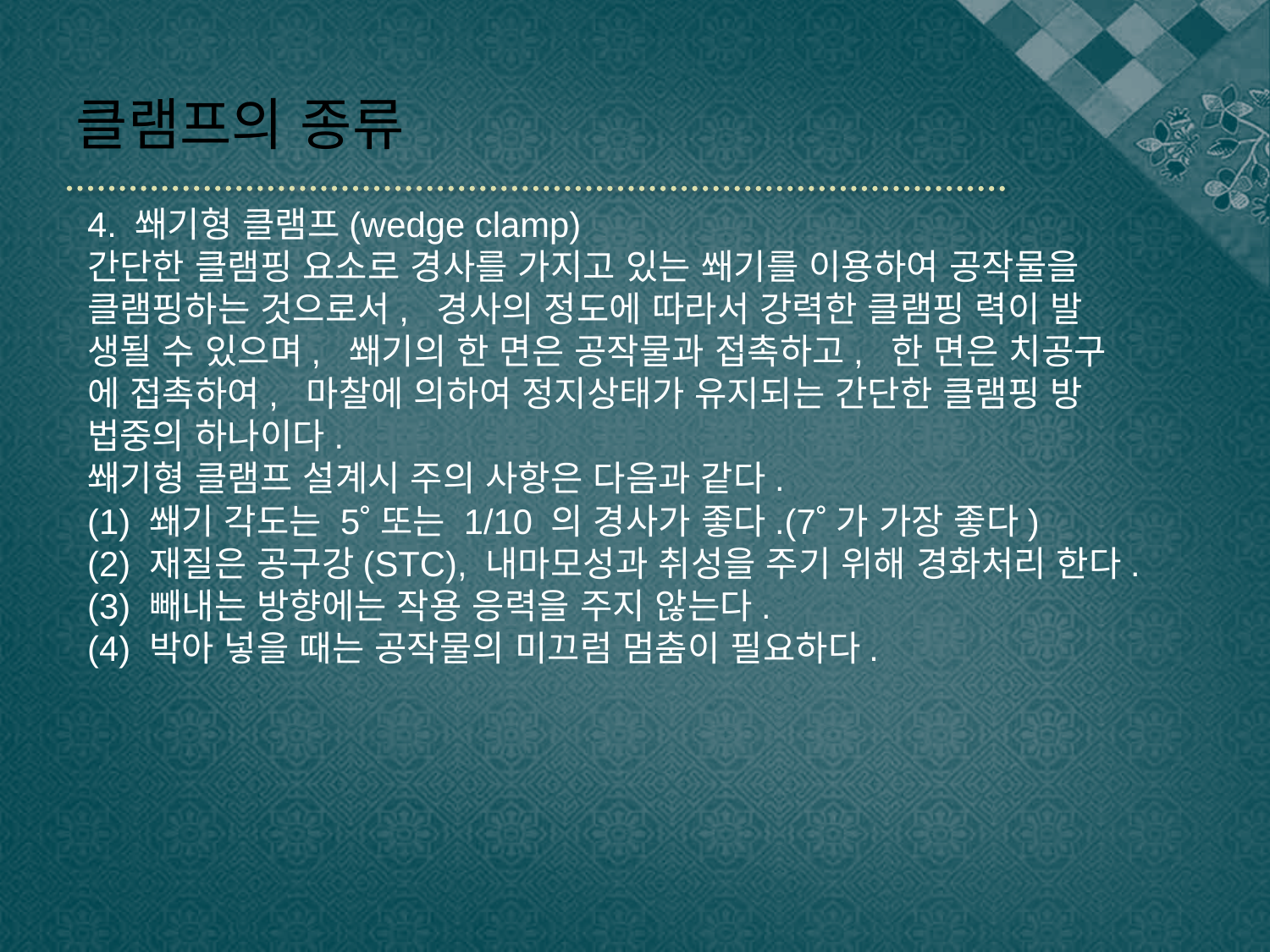

# 클램프의 종류
4. 쐐기형 클램프(wedge clamp)
간단한 클램핑 요소로 경사를 가지고 있는 쐐기를 이용하여 공작물을
클램핑하는 것으로서,  경사의 정도에 따라서 강력한 클램핑 력이 발
생될 수 있으며,  쐐기의 한 면은 공작물과 접촉하고,  한 면은 치공구
에 접촉하여,  마찰에 의하여 정지상태가 유지되는 간단한 클램핑 방
법중의 하나이다.
쐐기형 클램프 설계시 주의 사항은 다음과 같다.
(1) 쐐기 각도는 5˚또는 1/10 의 경사가 좋다.(7˚가 가장 좋다)
(2) 재질은 공구강(STC), 내마모성과 취성을 주기 위해 경화처리 한다.
(3) 빼내는 방향에는 작용 응력을 주지 않는다.
(4) 박아 넣을 때는 공작물의 미끄럼 멈춤이 필요하다.